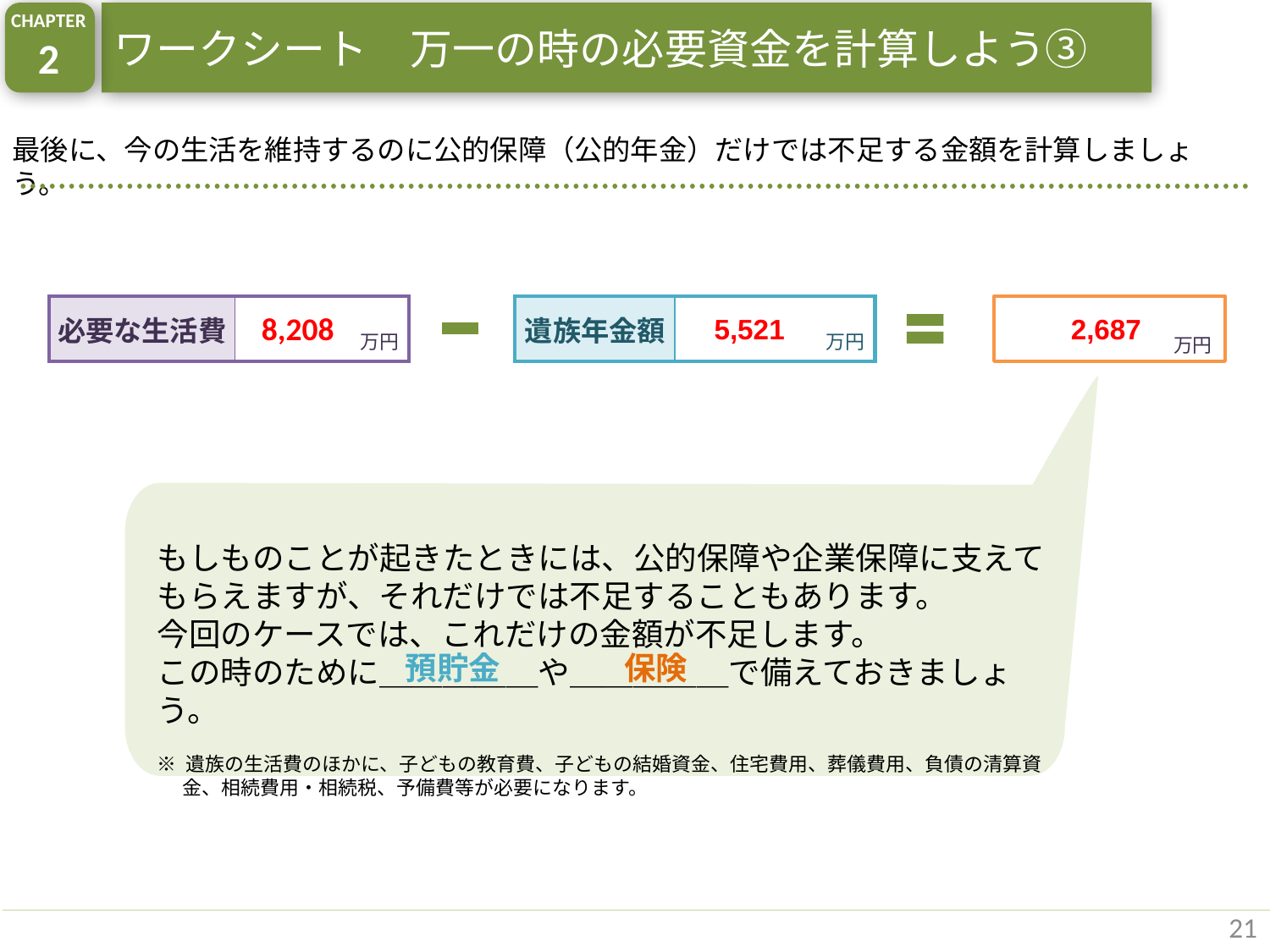

CHAPTER
2
ワークシート　万一の時の必要資金を計算しよう③
最後に、今の生活を維持するのに公的保障（公的年金）だけでは不足する金額を計算しましょう。
万円
| 必要な生活費 | 万円 |
| --- | --- |
| 遺族年金額 | 万円 |
| --- | --- |
8,208

5,521
2,687

もしものことが起きたときには、公的保障や企業保障に支えてもらえますが、それだけでは不足することもあります。
今回のケースでは、これだけの金額が不足します。
この時のために＿＿＿＿＿や＿＿＿＿＿で備えておきましょう。

※ 遺族の生活費のほかに、子どもの教育費、子どもの結婚資金、住宅費用、葬儀費用、負債の清算資金、相続費用・相続税、予備費等が必要になります。
預貯金
保険
21